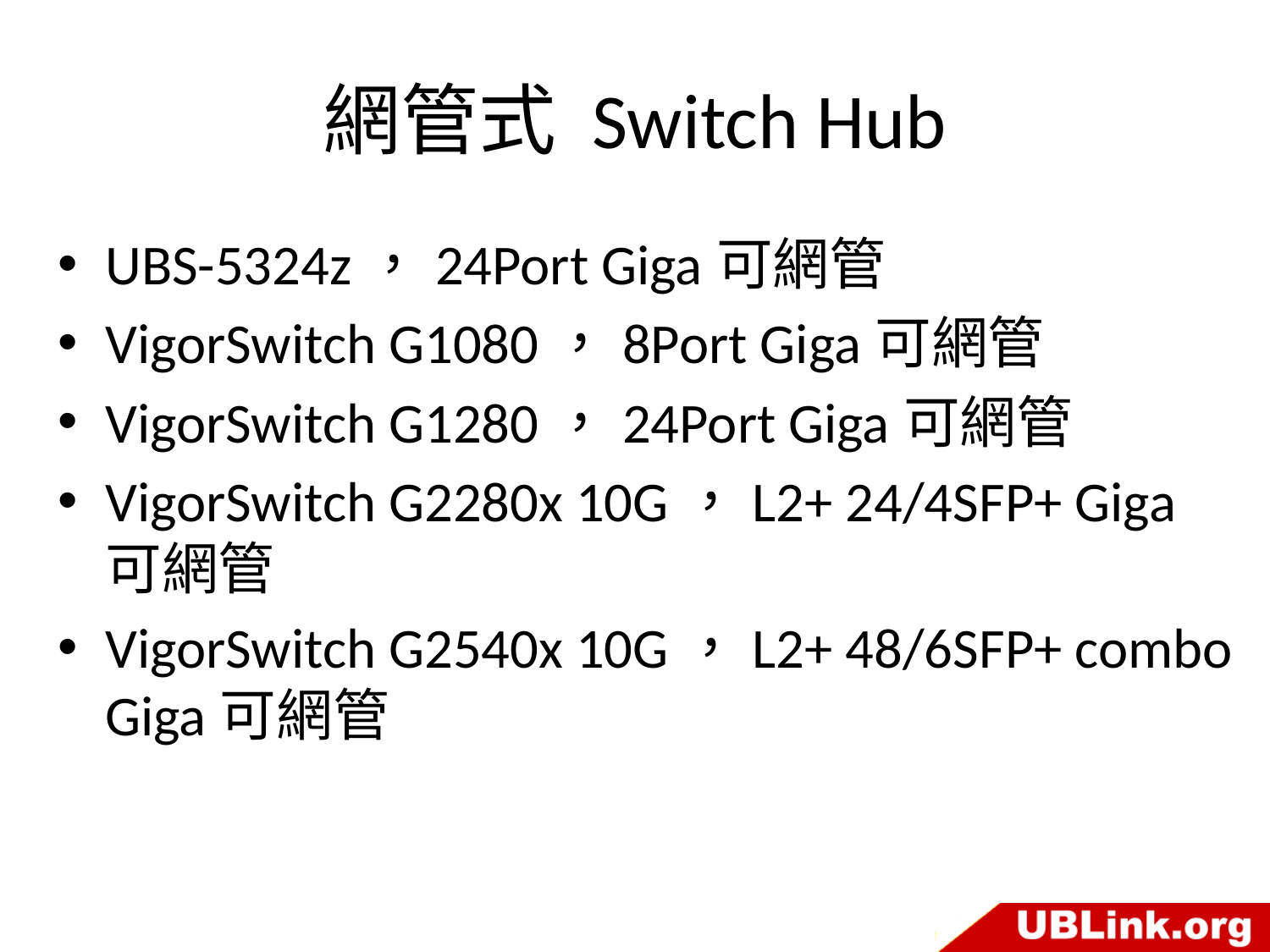

# 網管式 Switch Hub
UBS-5324z，24Port Giga可網管
VigorSwitch G1080，8Port Giga可網管
VigorSwitch G1280，24Port Giga可網管
VigorSwitch G2280x 10G，L2+ 24/4SFP+ Giga可網管
VigorSwitch G2540x 10G，L2+ 48/6SFP+ combo Giga可網管